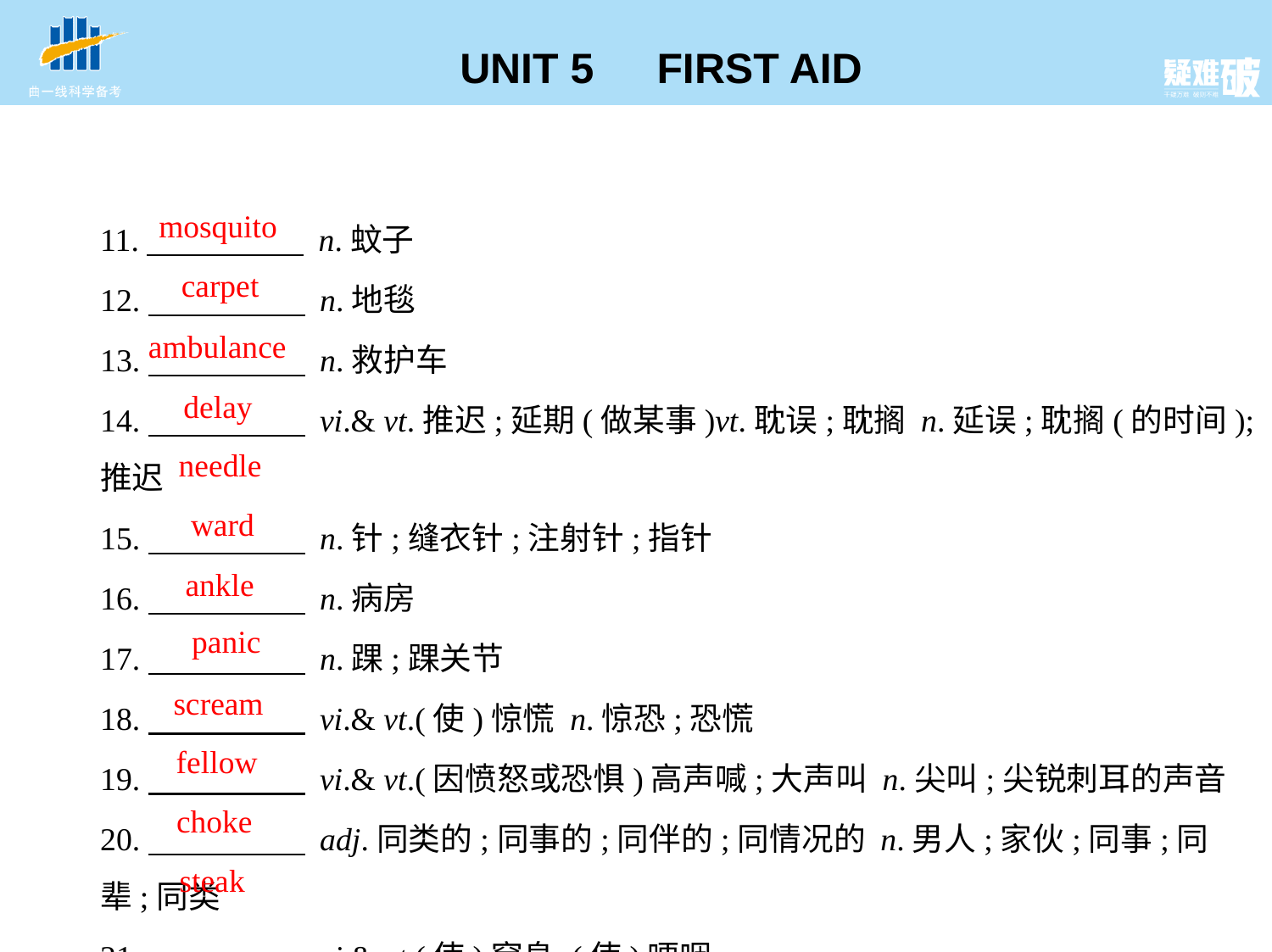

mosquito
11.　　　　     n.蚊子
12.　　　　     n.地毯
13.　　　　     n.救护车
14.　　　　     vi.& vt.推迟;延期(做某事)vt.耽误;耽搁 n.延误;耽搁(的时间);推迟
15.　　　　     n.针;缝衣针;注射针;指针
16.　　　　     n.病房
17.　　　　     n.踝;踝关节
18.　　　　     vi.& vt.(使)惊慌 n.惊恐;恐慌
19.　　　　     vi.& vt.(因愤怒或恐惧)高声喊;大声叫 n.尖叫;尖锐刺耳的声音
20.　　　　     adj.同类的;同事的;同伴的;同情况的 n.男人;家伙;同事;同辈;同类
21.　　　　     vi.& vt.(使)窒息;(使)哽咽
22.　　　　     n.牛排;肉排
carpet
ambulance
delay
needle
ward
ankle
panic
scream
fellow
choke
steak